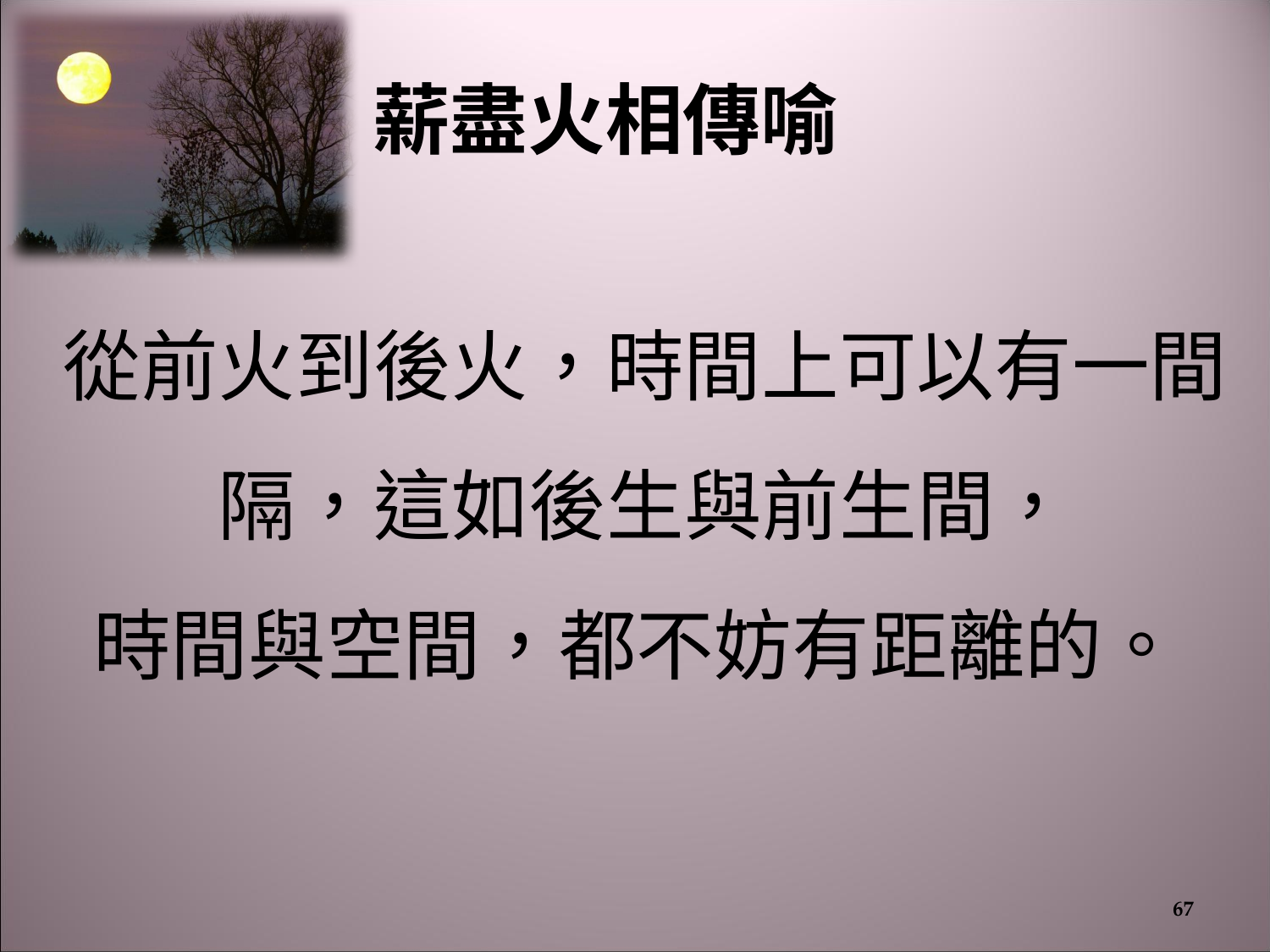

# 薪盡火相傳喻
從前火到後火，時間上可以有一間隔，這如後生與前生間，
時間與空間，都不妨有距離的。

67